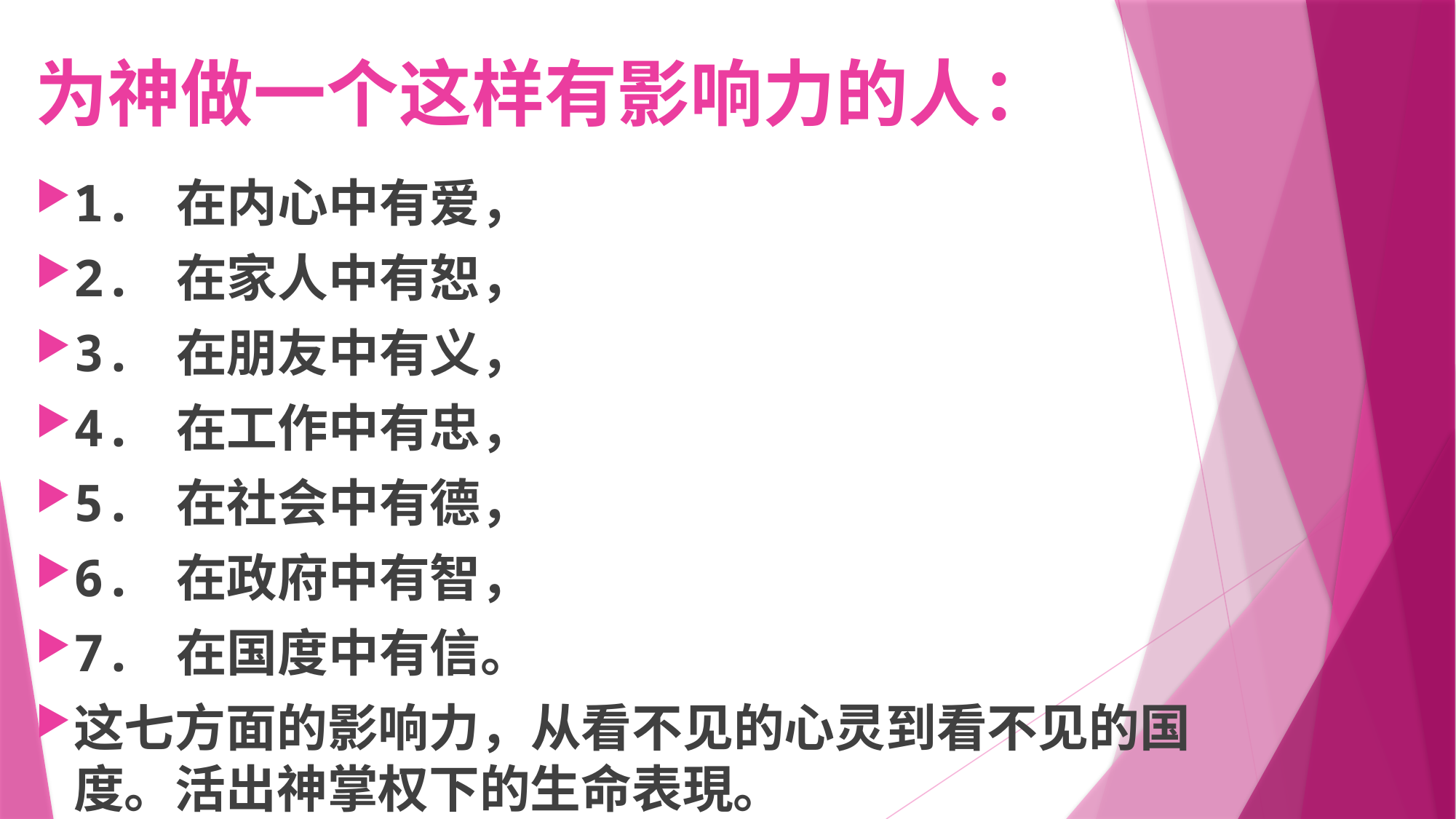

# 为神做一个这样有影响力的人：
1. 在内心中有爱，
2. 在家人中有恕，
3. 在朋友中有义，
4. 在工作中有忠，
5. 在社会中有德，
6. 在政府中有智，
7. 在国度中有信。
这七方面的影响力，从看不见的心灵到看不见的国度。活出神掌权下的生命表現。